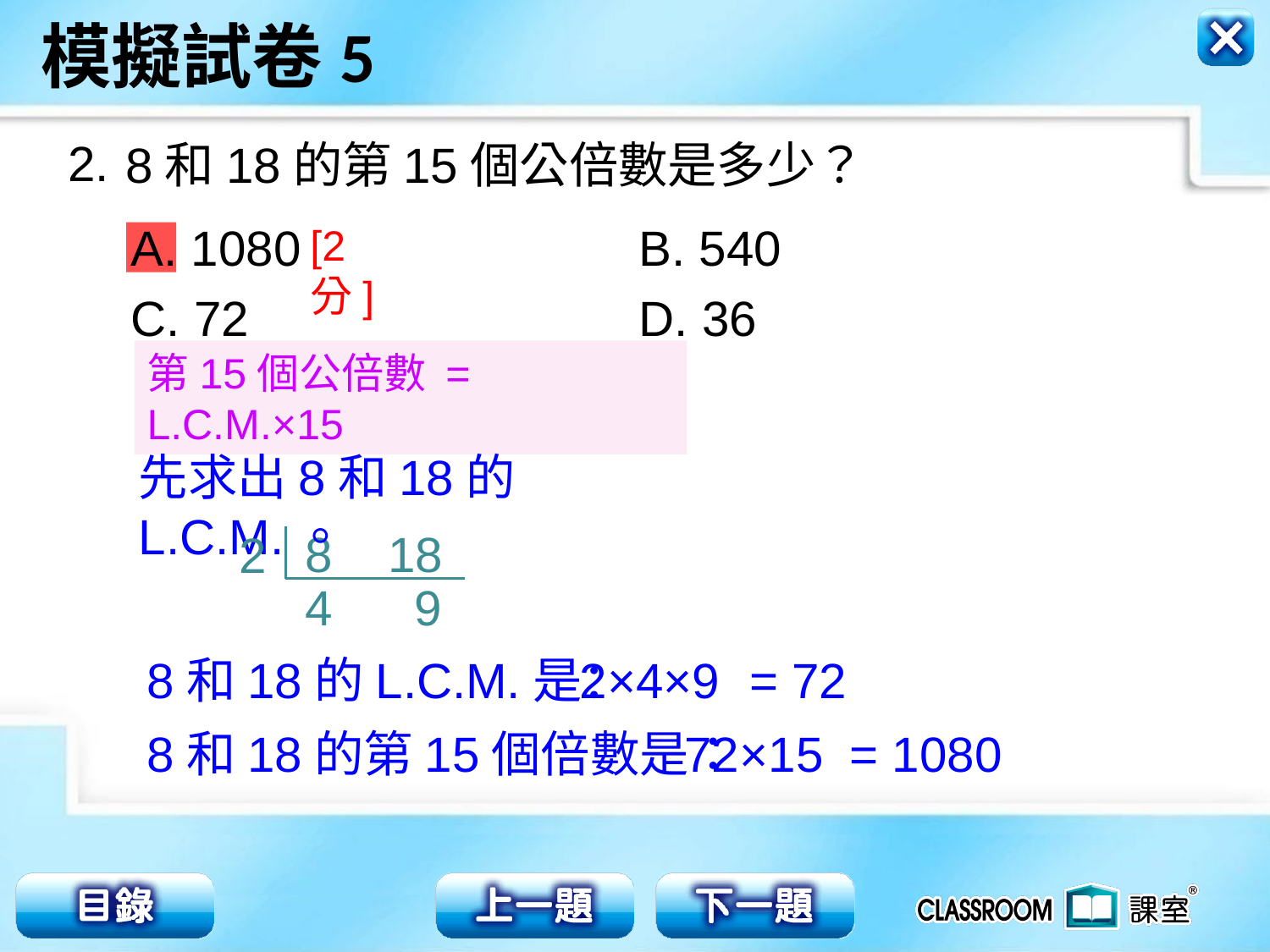

2.
8和18的第15個公倍數是多少？
A. 1080			B. 540
C. 72				D. 36
[2分]

第15個公倍數 = L.C.M.×15
先求出8和18的L.C.M.。
8    18
2
4      9
8和18的L.C.M.是：
2×4×9
= 72
8和18的第15個倍數是：
72×15
= 1080